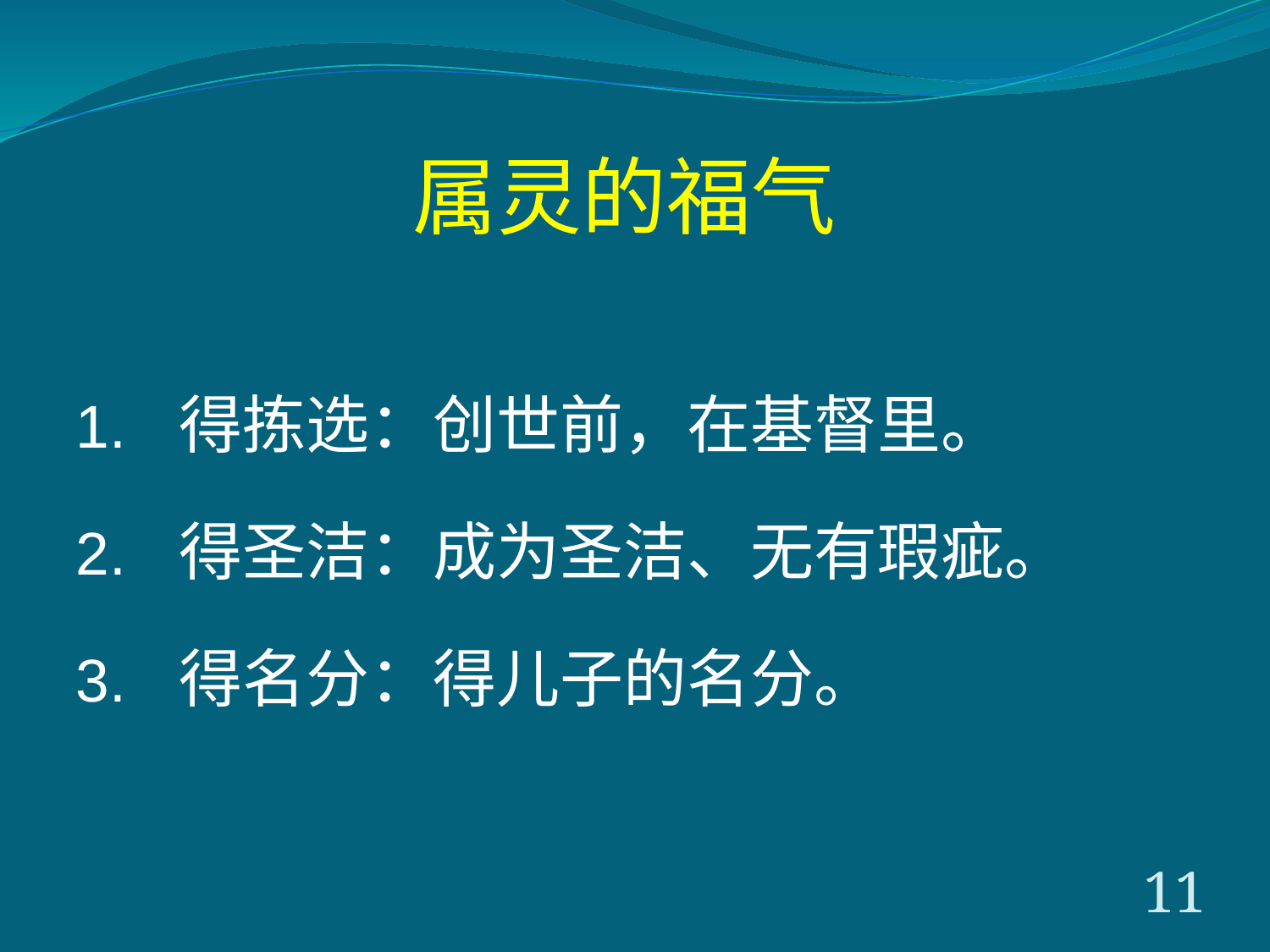

属灵的福气

得拣选：创世前，在基督里。
得圣洁：成为圣洁、无有瑕疵。
得名分：得儿子的名分。

11